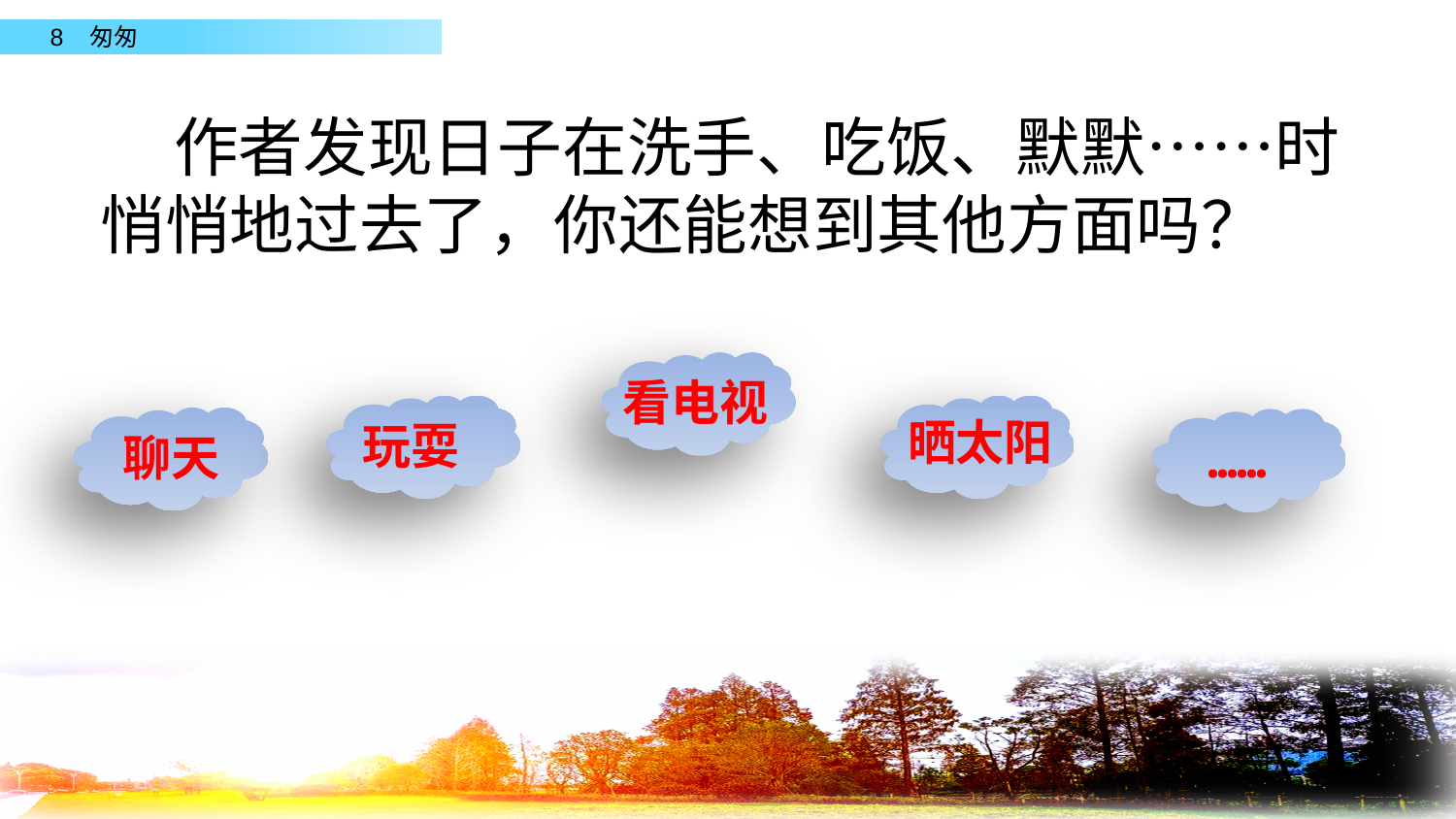

作者发现日子在洗手、吃饭、默默……时悄悄地过去了，你还能想到其他方面吗？

看电视

玩耍

晒太阳

聊天

……